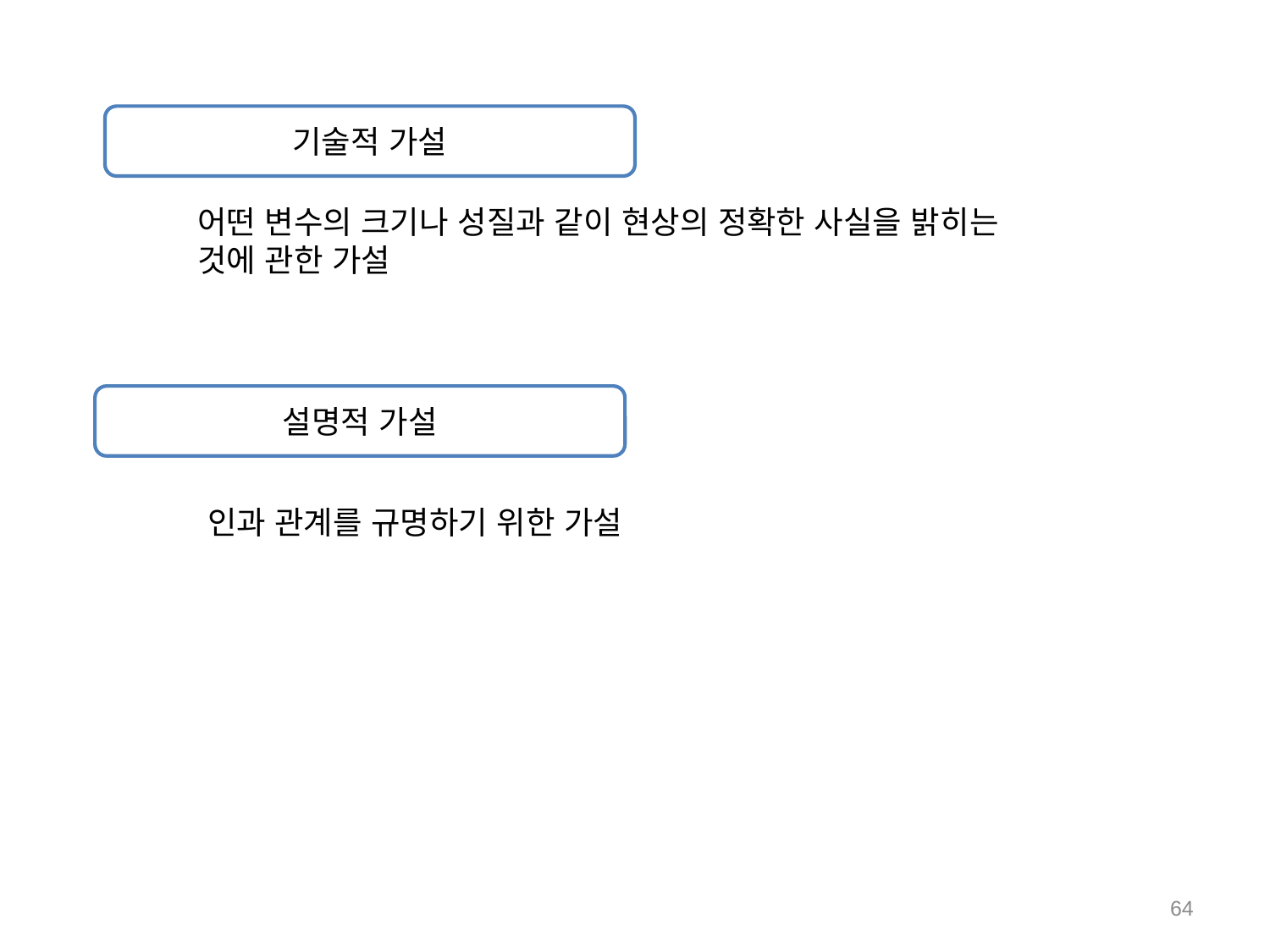

기술적 가설
어떤 변수의 크기나 성질과 같이 현상의 정확한 사실을 밝히는 것에 관한 가설
설명적 가설
인과 관계를 규명하기 위한 가설
64